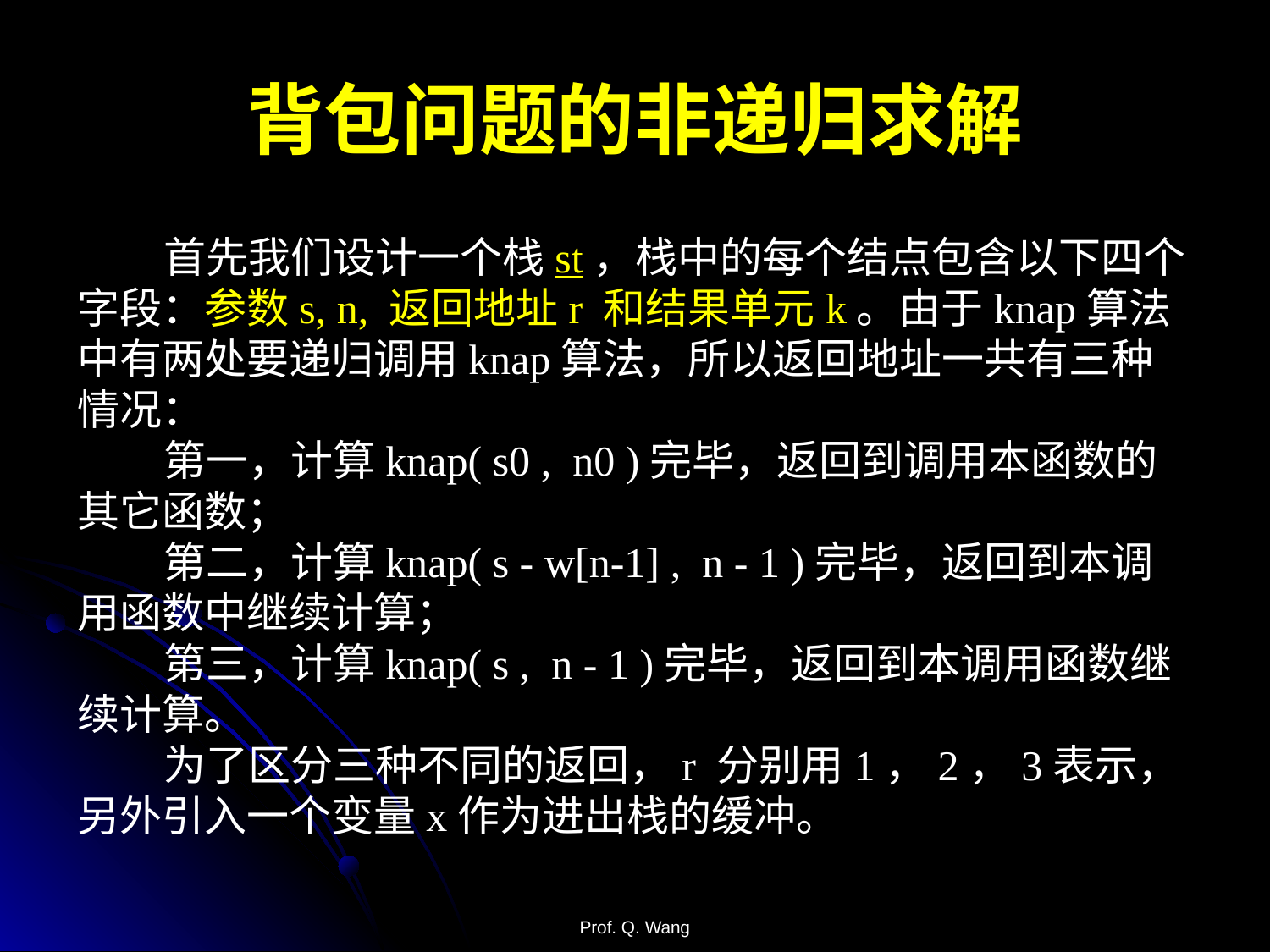

# 背包问题的非递归求解
首先我们设计一个栈st，栈中的每个结点包含以下四个字段：参数s, n, 返回地址r 和结果单元k。由于knap算法中有两处要递归调用knap算法，所以返回地址一共有三种情况：
第一，计算knap( s0 ,  n0 )完毕，返回到调用本函数的其它函数；
第二，计算knap( s - w[n-1] ,  n - 1 )完毕，返回到本调用函数中继续计算；
第三，计算knap( s ,  n - 1 )完毕，返回到本调用函数继续计算。
为了区分三种不同的返回，r 分别用1，2，3表示，另外引入一个变量x作为进出栈的缓冲。

Prof. Q. Wang